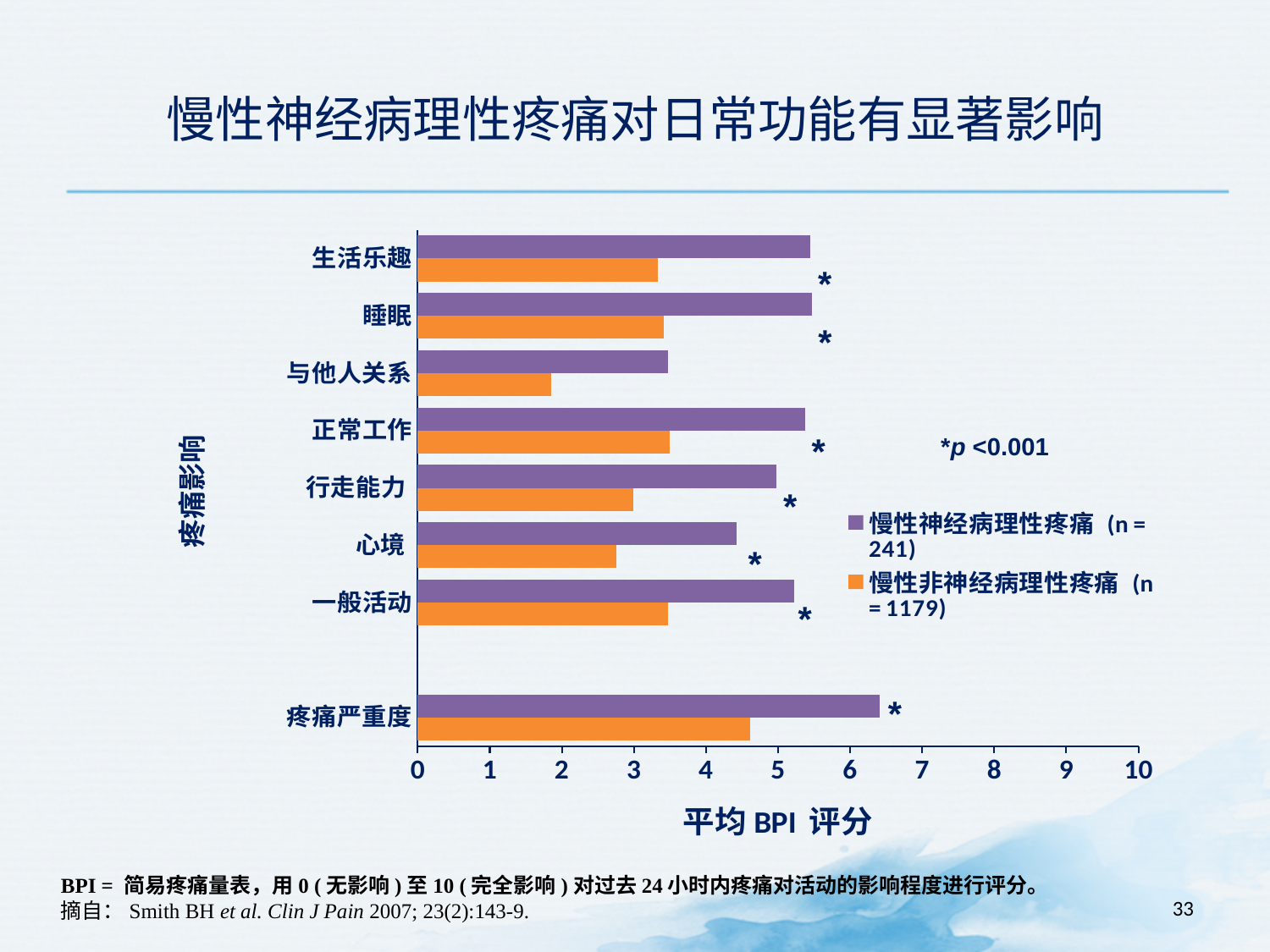

# 慢性神经病理性疼痛对日常功能有显著影响

### Chart

| Category | 慢性非神经病理性疼痛 (n = 1179) | 慢性神经病理性疼痛 (n = 241) |
|---|---|---|
| 疼痛严重度 | 4.6099999999999985 | 6.41 |
|  | None | None |
| 一般活动 | 3.4699999999999998 | 5.22 |
| 心境  | 2.7600000000000002 | 4.42 |
| 行走能力  | 2.9899999999999998 | 4.98 |
| 正常工作 | 3.5 | 5.38 |
| 与他人关系 | 1.85 | 3.4699999999999998 |
| 睡眠 | 3.4099999999999997 | 5.4700000000000015 |
| 生活乐趣 | 3.329999999999999 | 5.45 |
*
*
疼痛影响
*
*
*p <0.001
*
*
*
*
BPI = 简易疼痛量表，用0 (无影响)至10 (完全影响)对过去24小时内疼痛对活动的影响程度进行评分。
摘自：Smith BH et al. Clin J Pain 2007; 23(2):143-9.
33